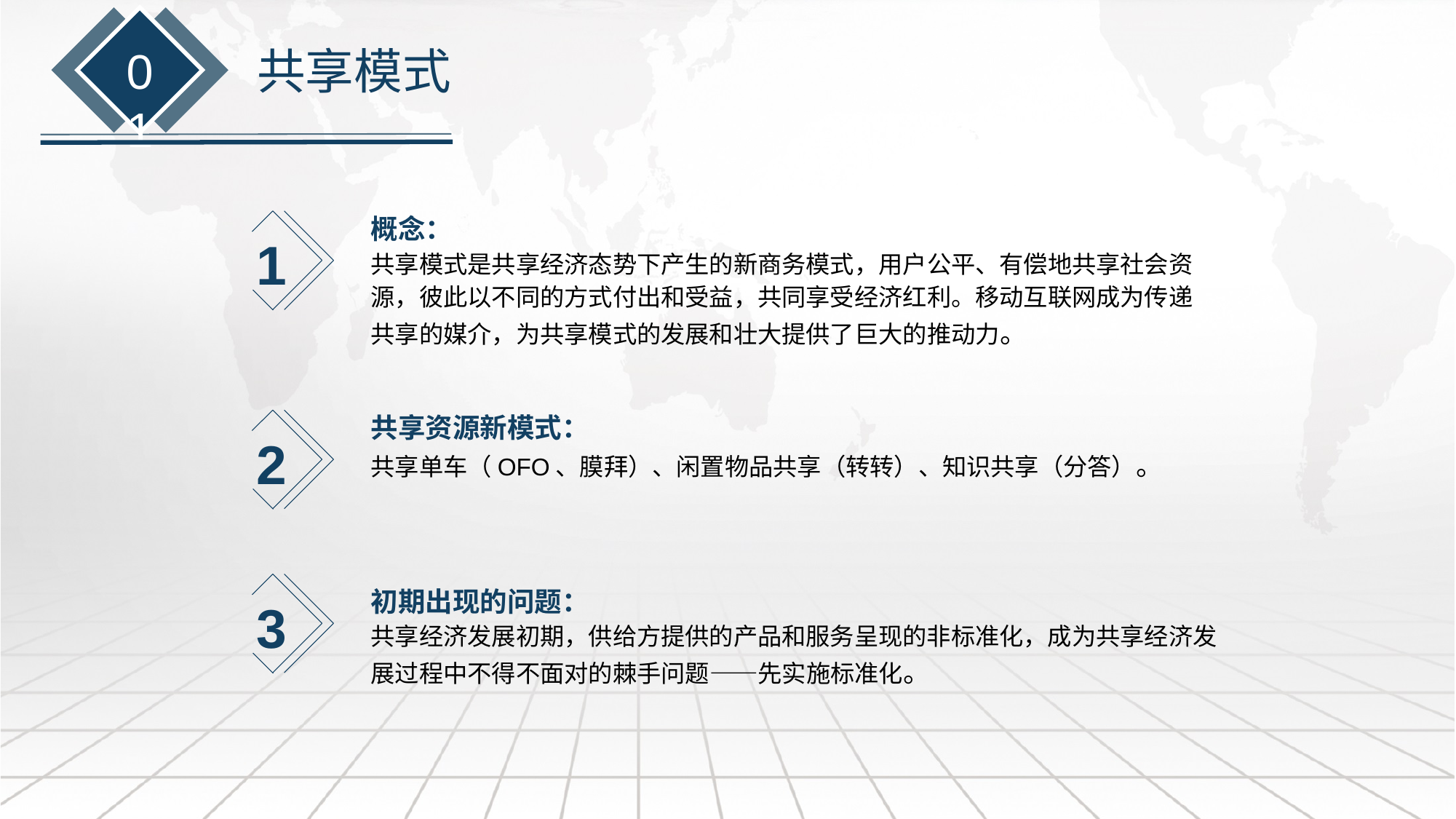

01
共享模式
1
概念：
共享模式是共享经济态势下产生的新商务模式，用户公平、有偿地共享社会资源，彼此以不同的方式付出和受益，共同享受经济红利。移动互联网成为传递共享的媒介，为共享模式的发展和壮大提供了巨大的推动力。
2
共享资源新模式：
共享单车（OFO、膜拜）、闲置物品共享（转转）、知识共享（分答）。
3
初期出现的问题：
共享经济发展初期，供给方提供的产品和服务呈现的非标准化，成为共享经济发展过程中不得不面对的棘手问题——先实施标准化。